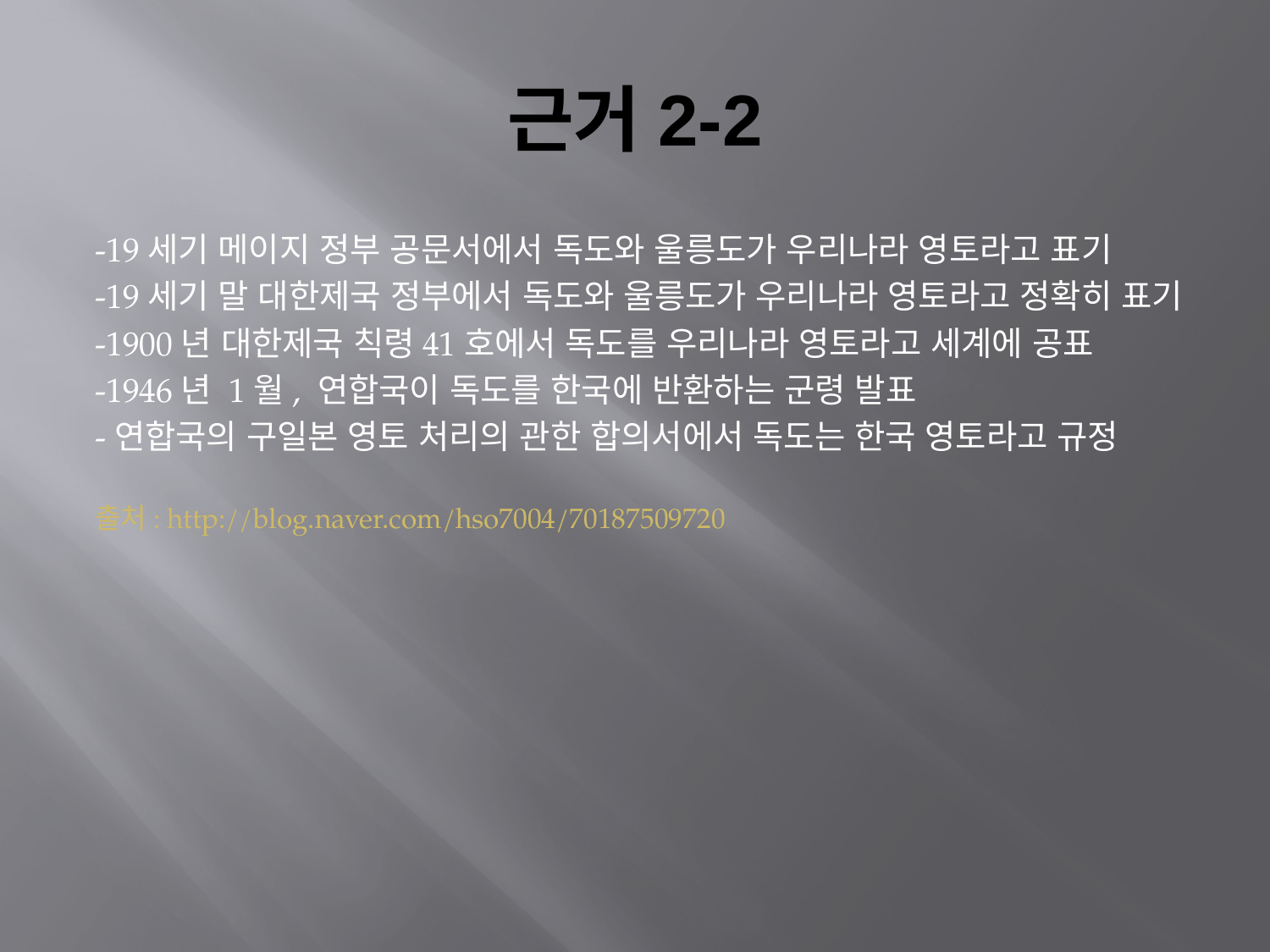

# 근거2-2
-19세기 메이지 정부 공문서에서 독도와 울릉도가 우리나라 영토라고 표기
-19세기 말 대한제국 정부에서 독도와 울릉도가 우리나라 영토라고 정확히 표기
-1900년 대한제국 칙령41호에서 독도를 우리나라 영토라고 세계에 공표
-1946년 1월, 연합국이 독도를 한국에 반환하는 군령 발표
-연합국의 구일본 영토 처리의 관한 합의서에서 독도는 한국 영토라고 규정

출처: http://blog.naver.com/hso7004/70187509720